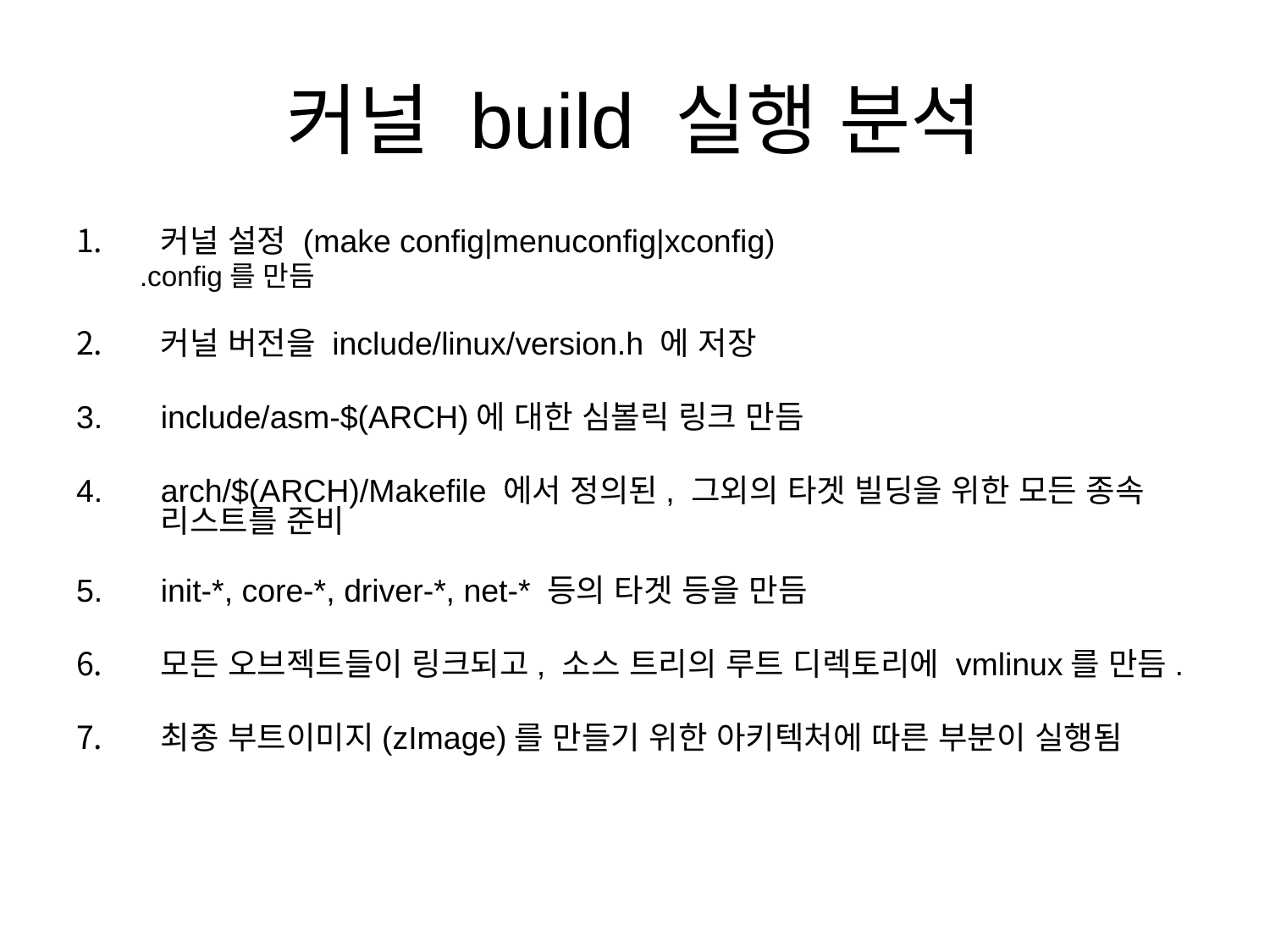

# 커널 build 실행 분석
커널 설정 (make config|menuconfig|xconfig)
.config를 만듬

커널 버전을 include/linux/version.h 에 저장

include/asm-$(ARCH)에 대한 심볼릭 링크 만듬

arch/$(ARCH)/Makefile 에서 정의된, 그외의 타겟 빌딩을 위한 모든 종속 리스트를 준비

init-*, core-*, driver-*, net-* 등의 타겟 등을 만듬

모든 오브젝트들이 링크되고, 소스 트리의 루트 디렉토리에 vmlinux를 만듬.

최종 부트이미지(zImage)를 만들기 위한 아키텍처에 따른 부분이 실행됨